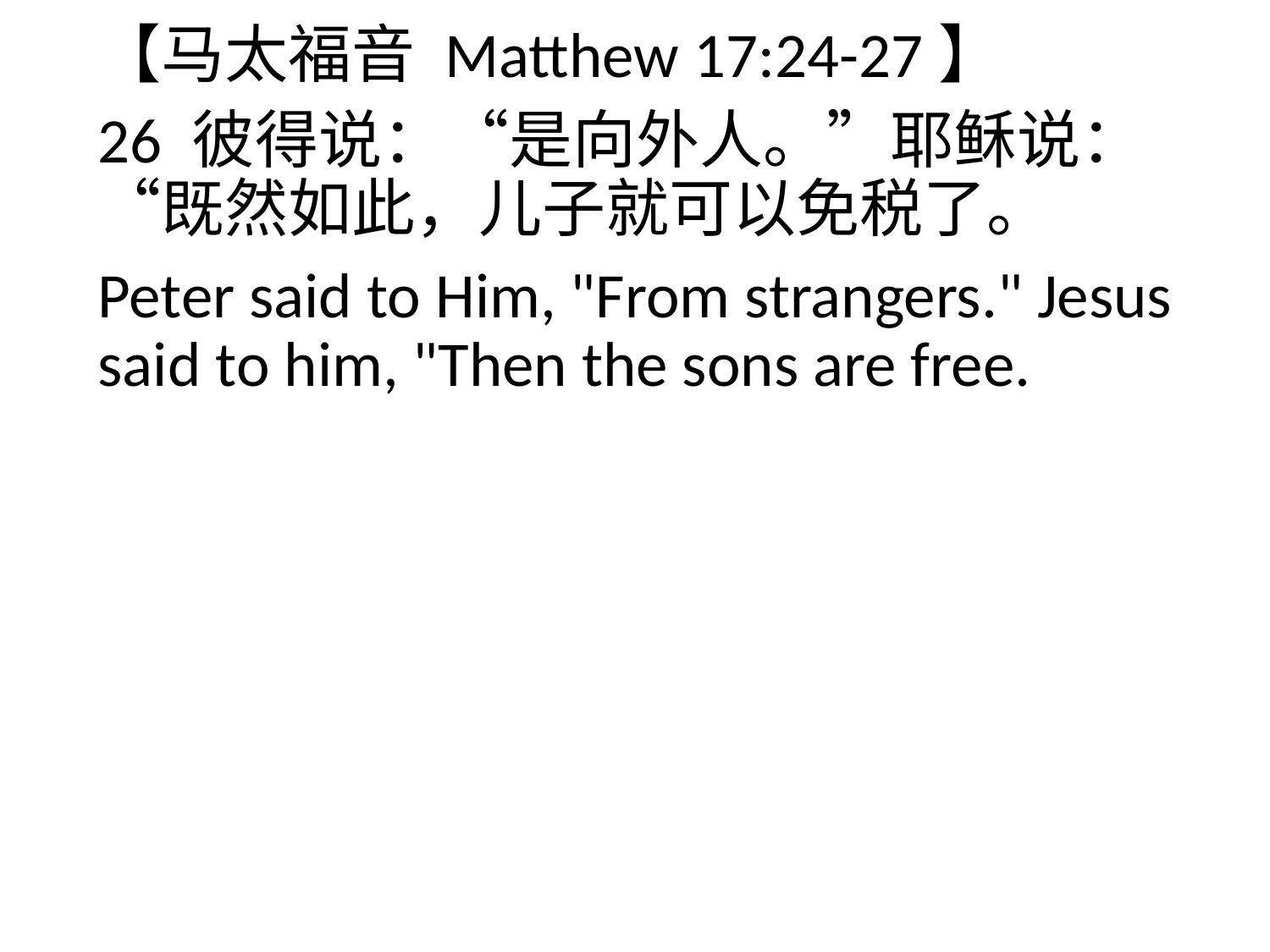

【马太福音 Matthew 17:24-27】
26 彼得说：“是向外人。”耶稣说：“既然如此，儿子就可以免税了。
Peter said to Him, "From strangers." Jesus said to him, "Then the sons are free.